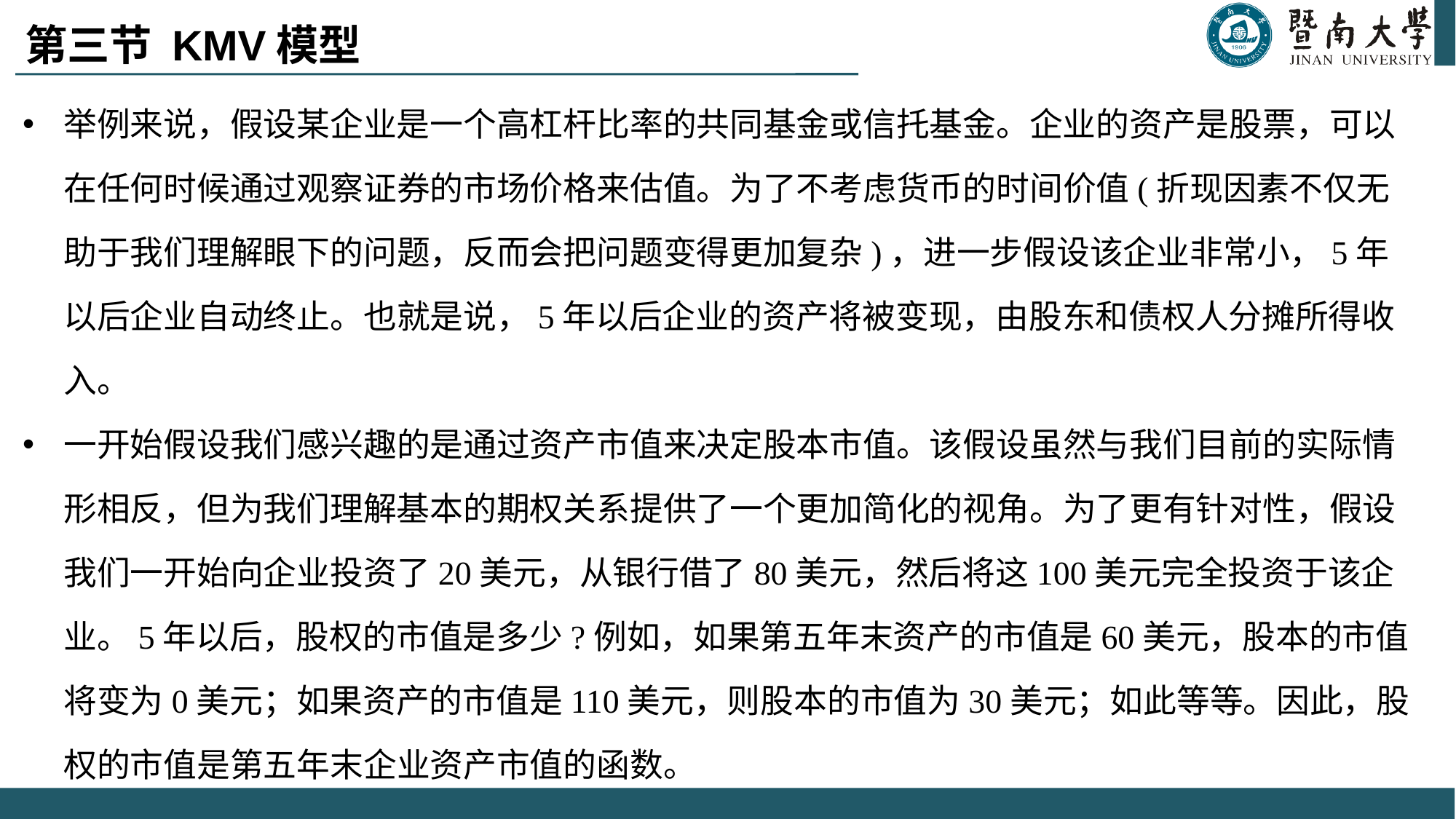

# 第三节 KMV模型
举例来说，假设某企业是一个高杠杆比率的共同基金或信托基金。企业的资产是股票，可以在任何时候通过观察证券的市场价格来估值。为了不考虑货币的时间价值(折现因素不仅无助于我们理解眼下的问题，反而会把问题变得更加复杂)，进一步假设该企业非常小，5年以后企业自动终止。也就是说，5年以后企业的资产将被变现，由股东和债权人分摊所得收入。
一开始假设我们感兴趣的是通过资产市值来决定股本市值。该假设虽然与我们目前的实际情形相反，但为我们理解基本的期权关系提供了一个更加简化的视角。为了更有针对性，假设我们一开始向企业投资了20美元，从银行借了80美元，然后将这100美元完全投资于该企业。5年以后，股权的市值是多少?例如，如果第五年末资产的市值是60美元，股本的市值将变为0美元；如果资产的市值是110美元，则股本的市值为30美元；如此等等。因此，股权的市值是第五年末企业资产市值的函数。